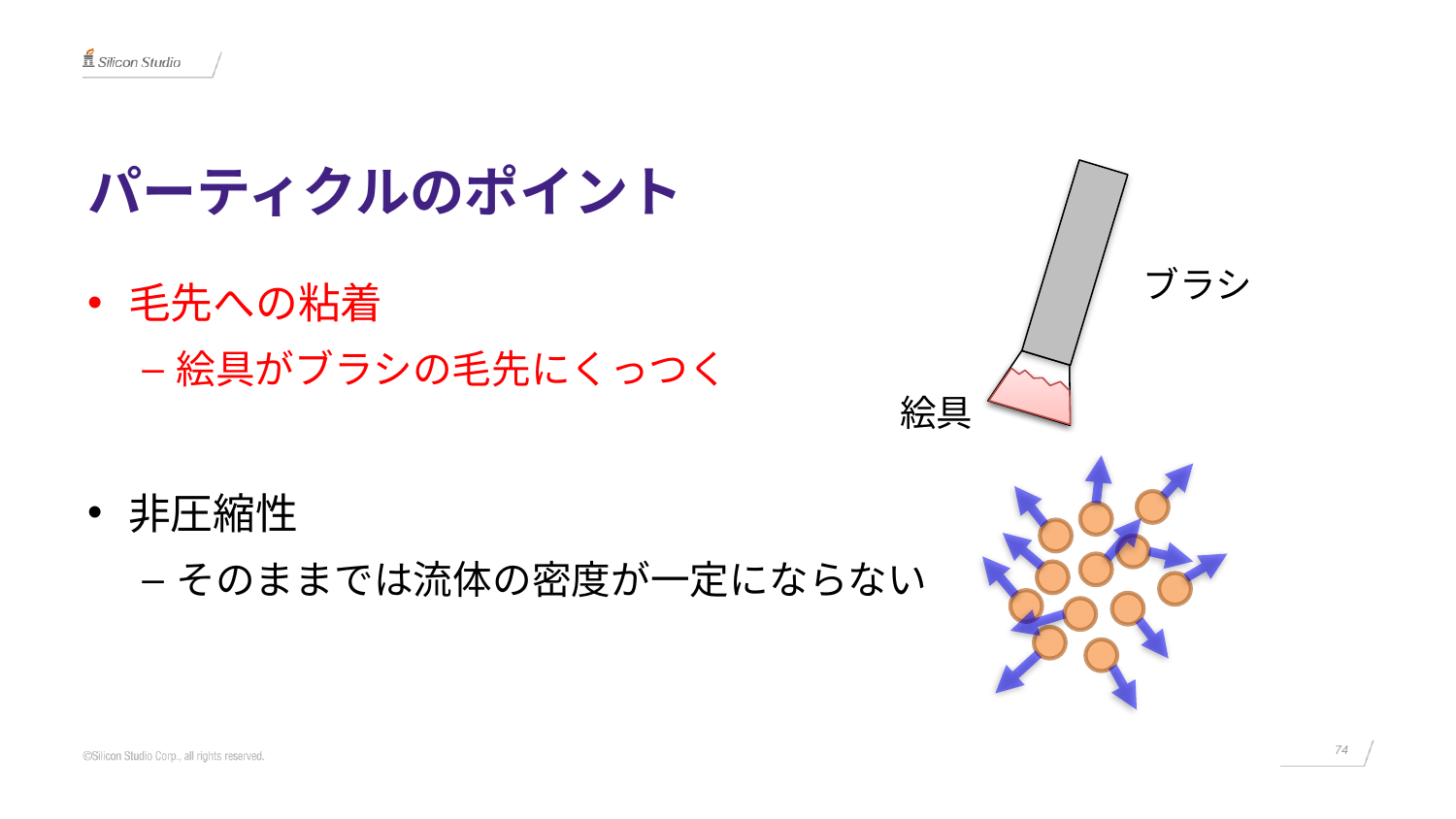

# パーティクルのポイント

ブラシ
毛先への粘着
絵具がブラシの毛先にくっつく

非圧縮性
そのままでは流体の密度が一定にならない
絵具

74